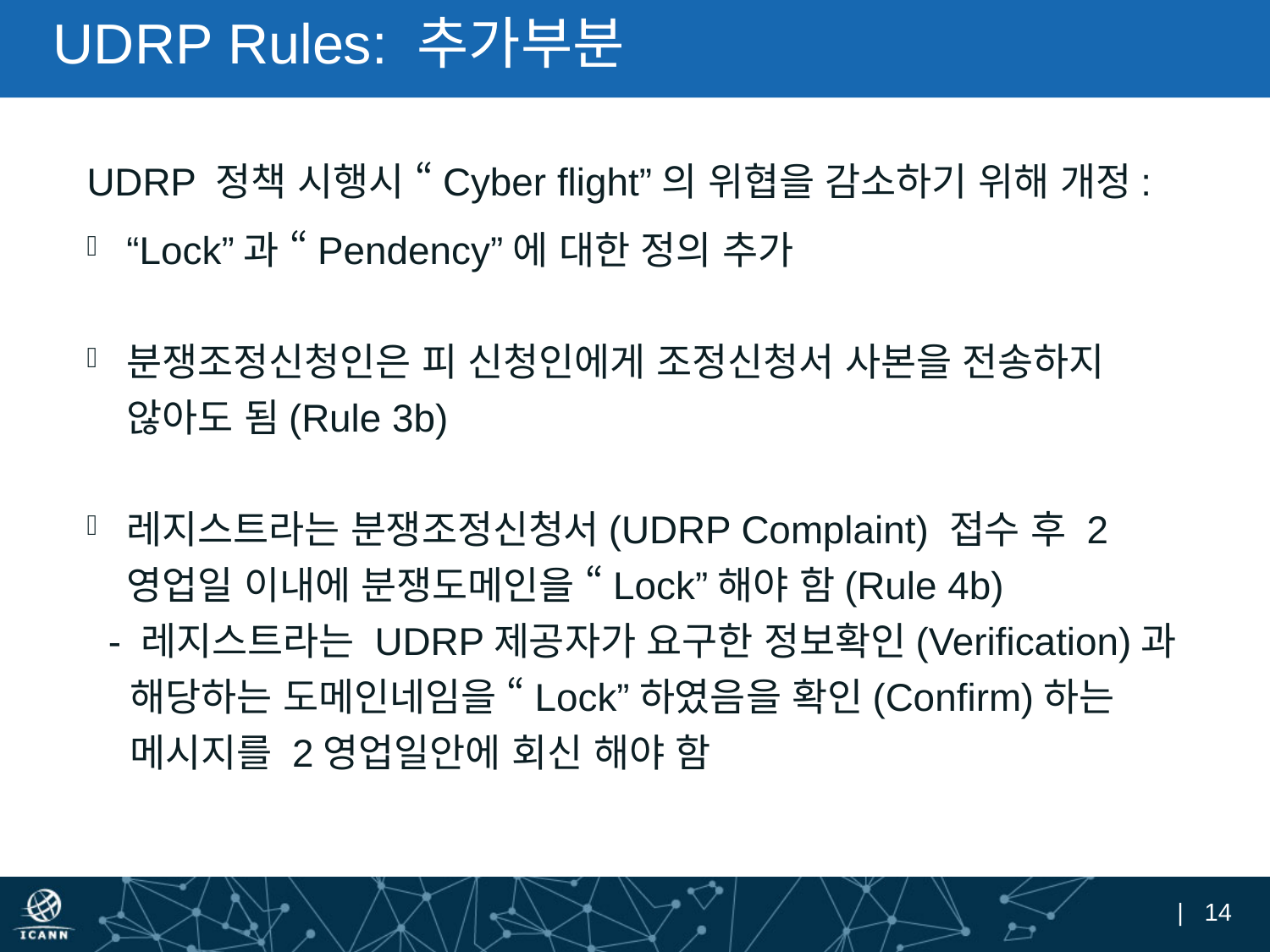

# UDRP Rules: 추가부분
UDRP 정책 시행시 “Cyber flight”의 위협을 감소하기 위해 개정:

“Lock”과 “Pendency”에 대한 정의 추가

분쟁조정신청인은 피 신청인에게 조정신청서 사본을 전송하지 않아도 됨(Rule 3b)

레지스트라는 분쟁조정신청서(UDRP Complaint) 접수 후 2영업일 이내에 분쟁도메인을 “Lock”해야 함(Rule 4b)
  - 레지스트라는 UDRP제공자가 요구한 정보확인(Verification)과
    해당하는 도메인네임을 “Lock”하였음을 확인(Confirm)하는
    메시지를 2영업일안에 회신 해야 함